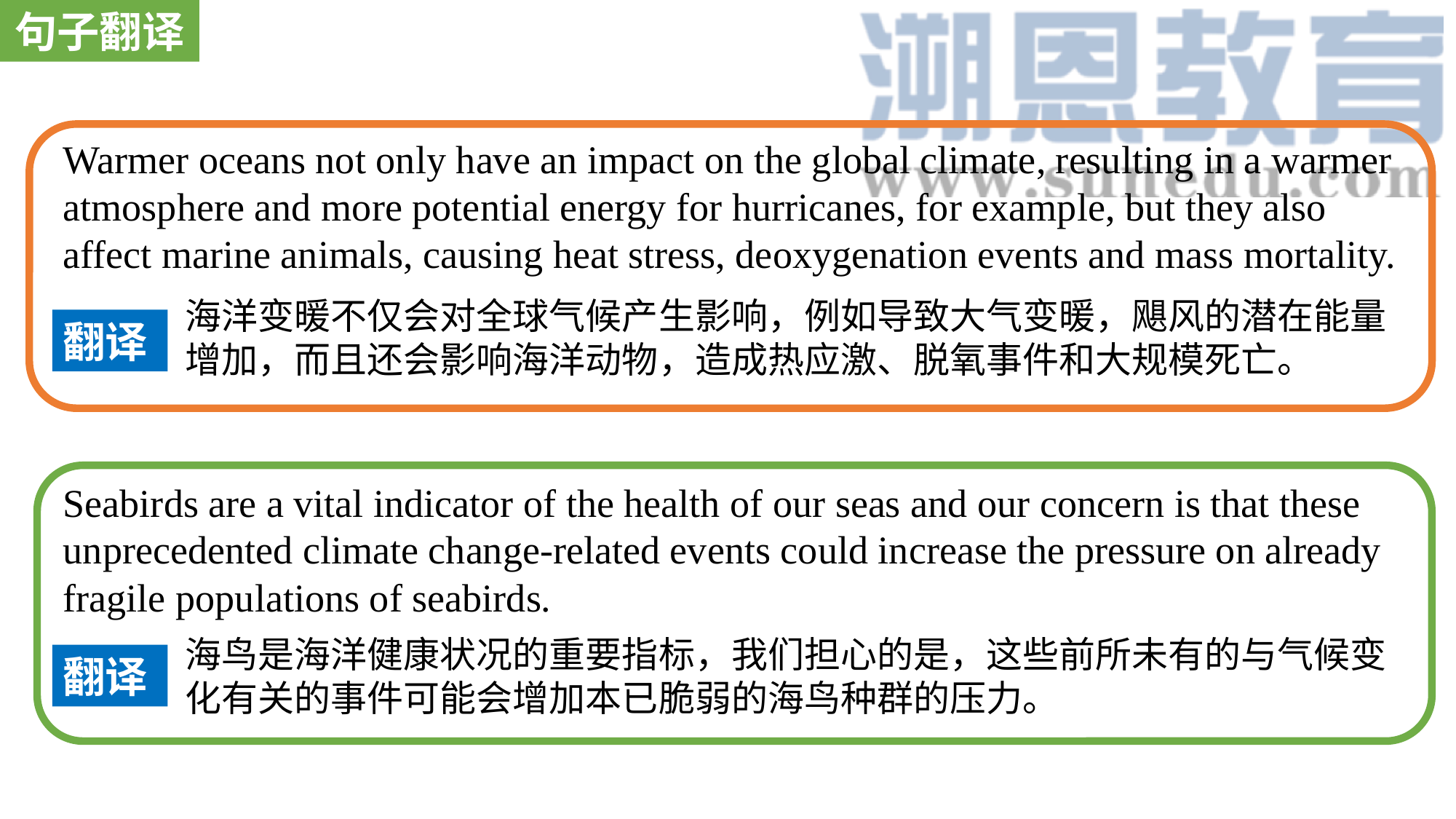

句子翻译

Warmer oceans not only have an impact on the global climate, resulting in a warmer atmosphere and more potential energy for hurricanes, for example, but they also affect marine animals, causing heat stress, deoxygenation events and mass mortality.
海洋变暖不仅会对全球气候产生影响，例如导致大气变暖，飓风的潜在能量增加，而且还会影响海洋动物，造成热应激、脱氧事件和大规模死亡。
翻译

Seabirds are a vital indicator of the health of our seas and our concern is that these unprecedented climate change-related events could increase the pressure on already fragile populations of seabirds.
海鸟是海洋健康状况的重要指标，我们担心的是，这些前所未有的与气候变化有关的事件可能会增加本已脆弱的海鸟种群的压力。
翻译